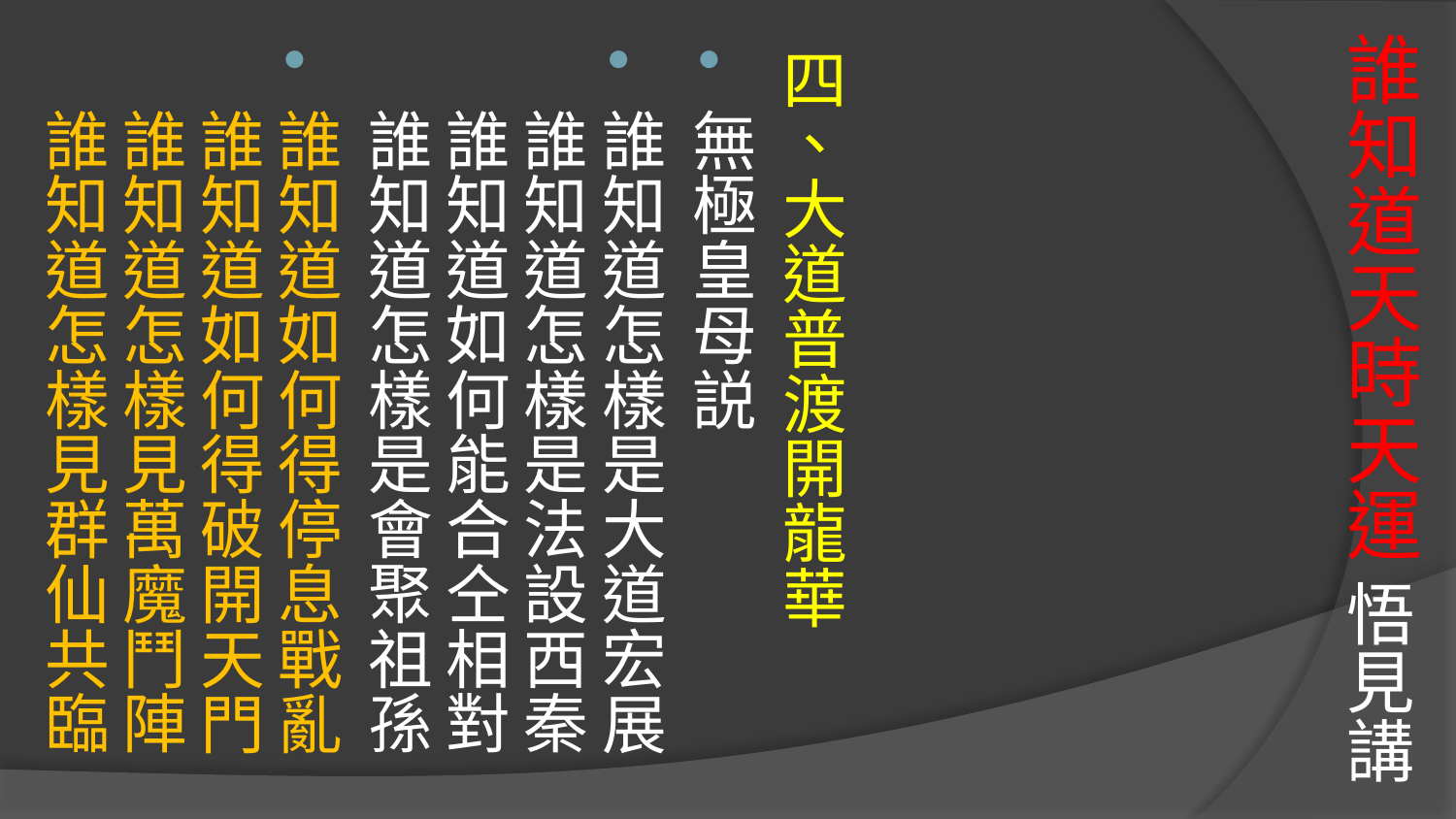

# 誰知道天時天運 悟見講
四、大道普渡開龍華
無極皇母説
誰知道怎樣是大道宏展
誰知道怎樣是法設西秦
誰知道如何能合仝相對
誰知道怎樣是會聚祖孫
誰知道如何得停息戰亂
誰知道如何得破開天門
誰知道怎樣見萬魔鬥陣
誰知道怎樣見群仙共臨